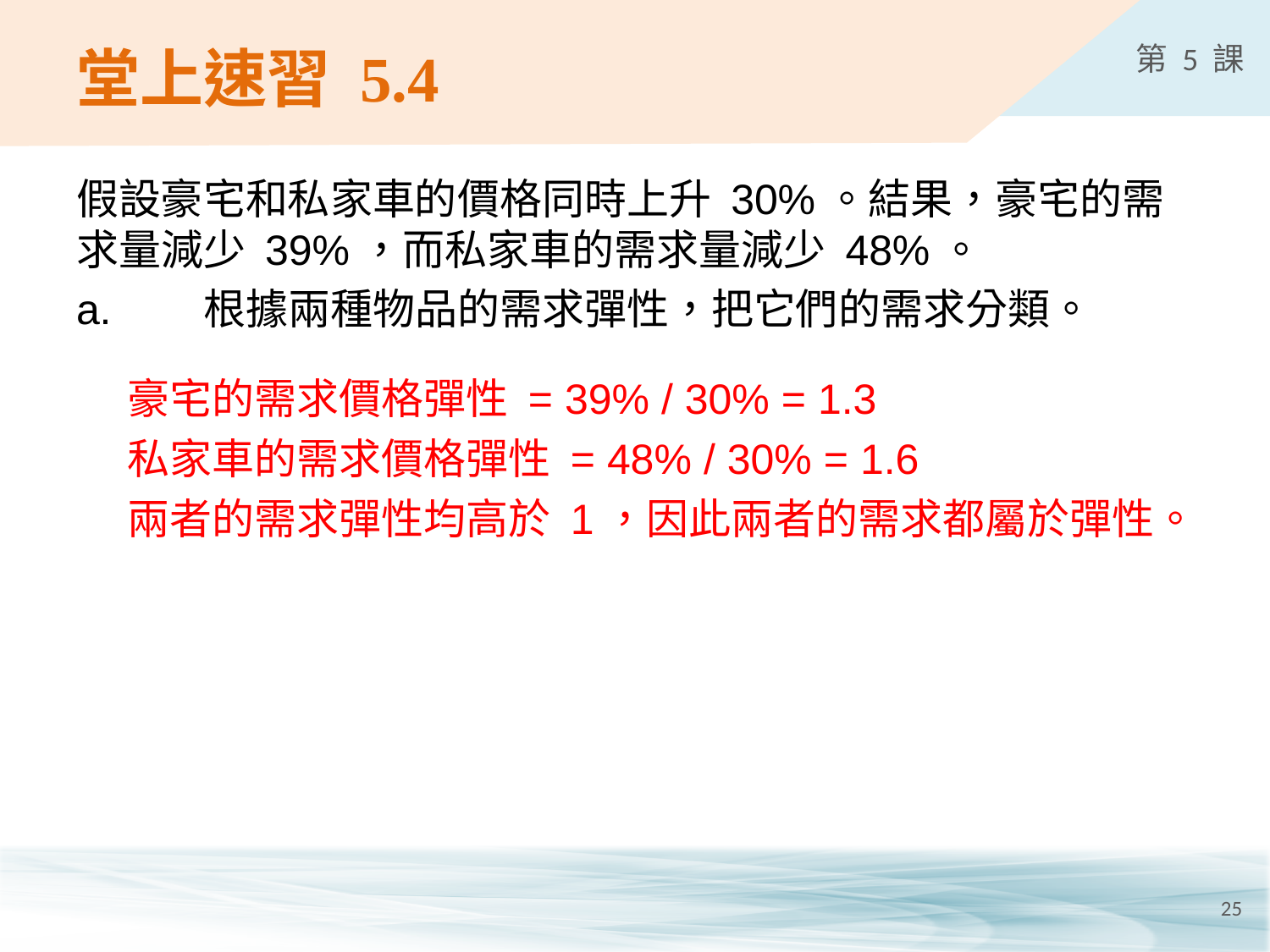

# 堂上速習 5.4
假設豪宅和私家車的價格同時上升 30%。結果，豪宅的需求量減少 39%，而私家車的需求量減少 48%。
a.	根據兩種物品的需求彈性，把它們的需求分類。
豪宅的需求價格彈性 = 39% / 30% = 1.3
私家車的需求價格彈性 = 48% / 30% = 1.6
兩者的需求彈性均高於 1，因此兩者的需求都屬於彈性。
25